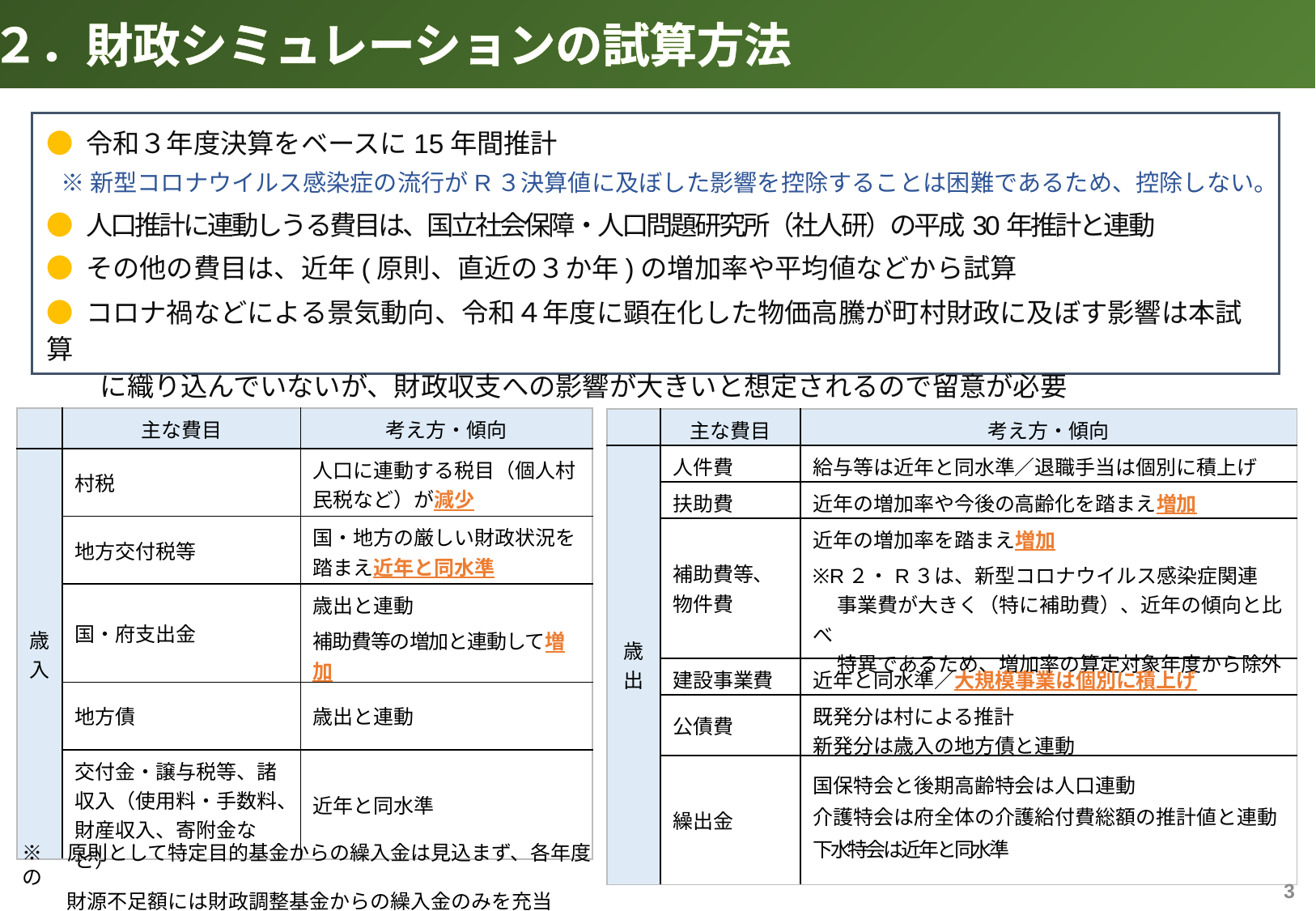

２．財政シミュレーションの試算方法

● 令和３年度決算をベースに15年間推計
   ※ 新型コロナウイルス感染症の流行がR３決算値に及ぼした影響を控除することは困難であるため、控除しない。
● 人口推計に連動しうる費目は、国立社会保障・人口問題研究所（社人研）の平成30年推計と連動
● その他の費目は、近年(原則、直近の３か年)の増加率や平均値などから試算
● コロナ禍などによる景気動向、令和４年度に顕在化した物価高騰が町村財政に及ぼす影響は本試算
　　に織り込んでいないが、財政収支への影響が大きいと想定されるので留意が必要
|  | 主な費目 | 考え方・傾向 |
| --- | --- | --- |
| 歳入 | 村税 | 人口に連動する税目（個人村民税など）が減少 |
|  | 地方交付税等 | 国・地方の厳しい財政状況を踏まえ近年と同水準 |
|  | 国・府支出金 | 歳出と連動 補助費等の増加と連動して増加 |
|  | 地方債 | 歳出と連動 |
|  | 交付金・譲与税等、諸収入（使用料・手数料、財産収入、寄附金など） | 近年と同水準 |
|  | 主な費目 | 考え方・傾向 |
| --- | --- | --- |
| 歳出 | 人件費 | 給与等は近年と同水準／退職手当は個別に積上げ |
|  | 扶助費 | 近年の増加率や今後の高齢化を踏まえ増加 |
|  | 補助費等、 物件費 | 近年の増加率を踏まえ増加 ※R２・R３は、新型コロナウイルス感染症関連 　 事業費が大きく（特に補助費）、近年の傾向と比べ　 　 特異であるため、増加率の算定対象年度から除外 |
|  | 建設事業費 | 近年と同水準／大規模事業は個別に積上げ |
|  | 公債費 | 既発分は村による推計 新発分は歳入の地方債と連動 |
|  | 繰出金 | 国保特会と後期高齢特会は人口連動 介護特会は府全体の介護給付費総額の推計値と連動 下水特会は近年と同水準 |
※　原則として特定目的基金からの繰入金は見込まず、各年度の
　　 財源不足額には財政調整基金からの繰入金のみを充当
3